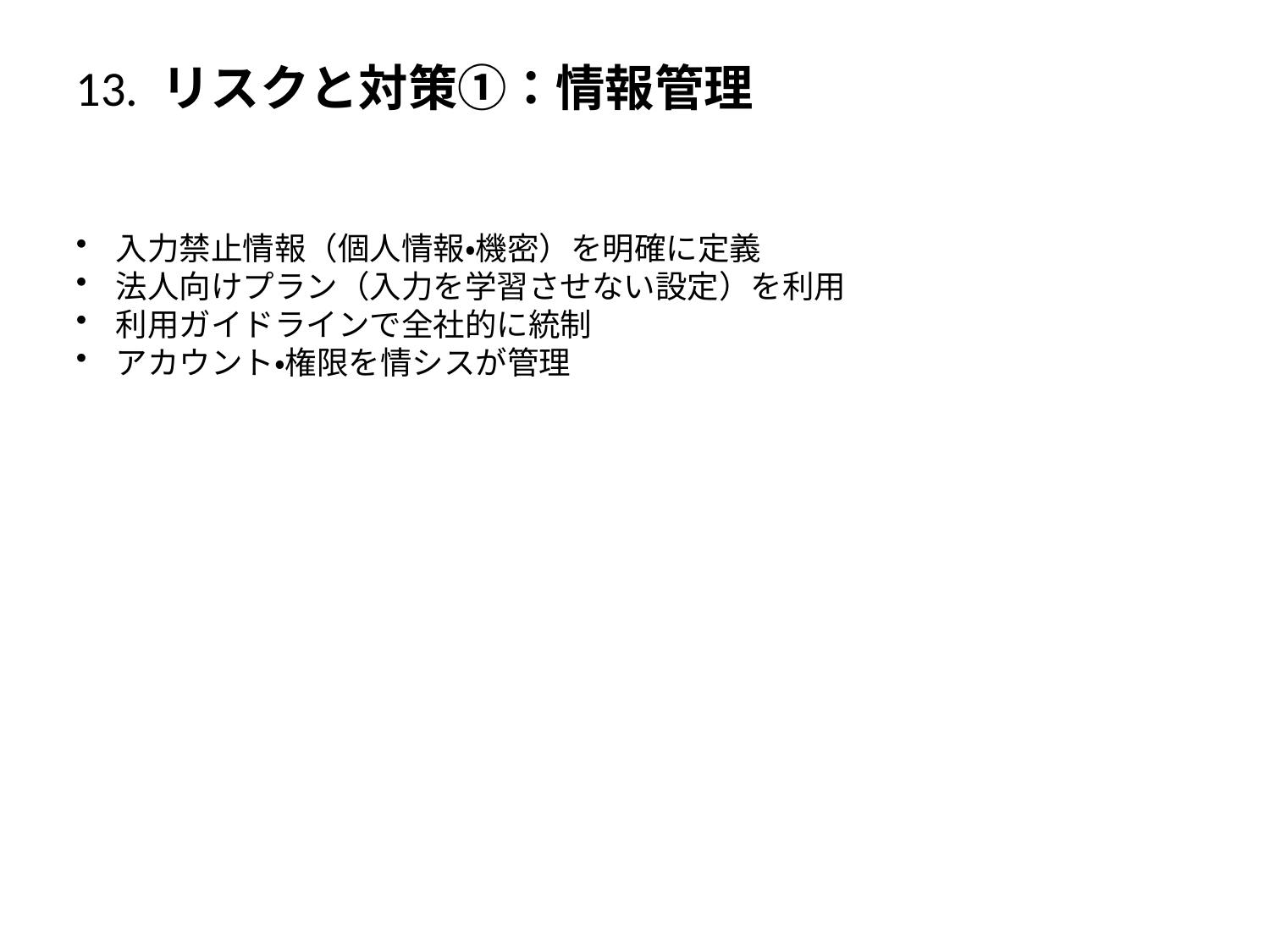

# 13. リスクと対策①：情報管理
入力禁止情報（個人情報・機密）を明確に定義
法人向けプラン（入力を学習させない設定）を利用
利用ガイドラインで全社的に統制
アカウント・権限を情シスが管理